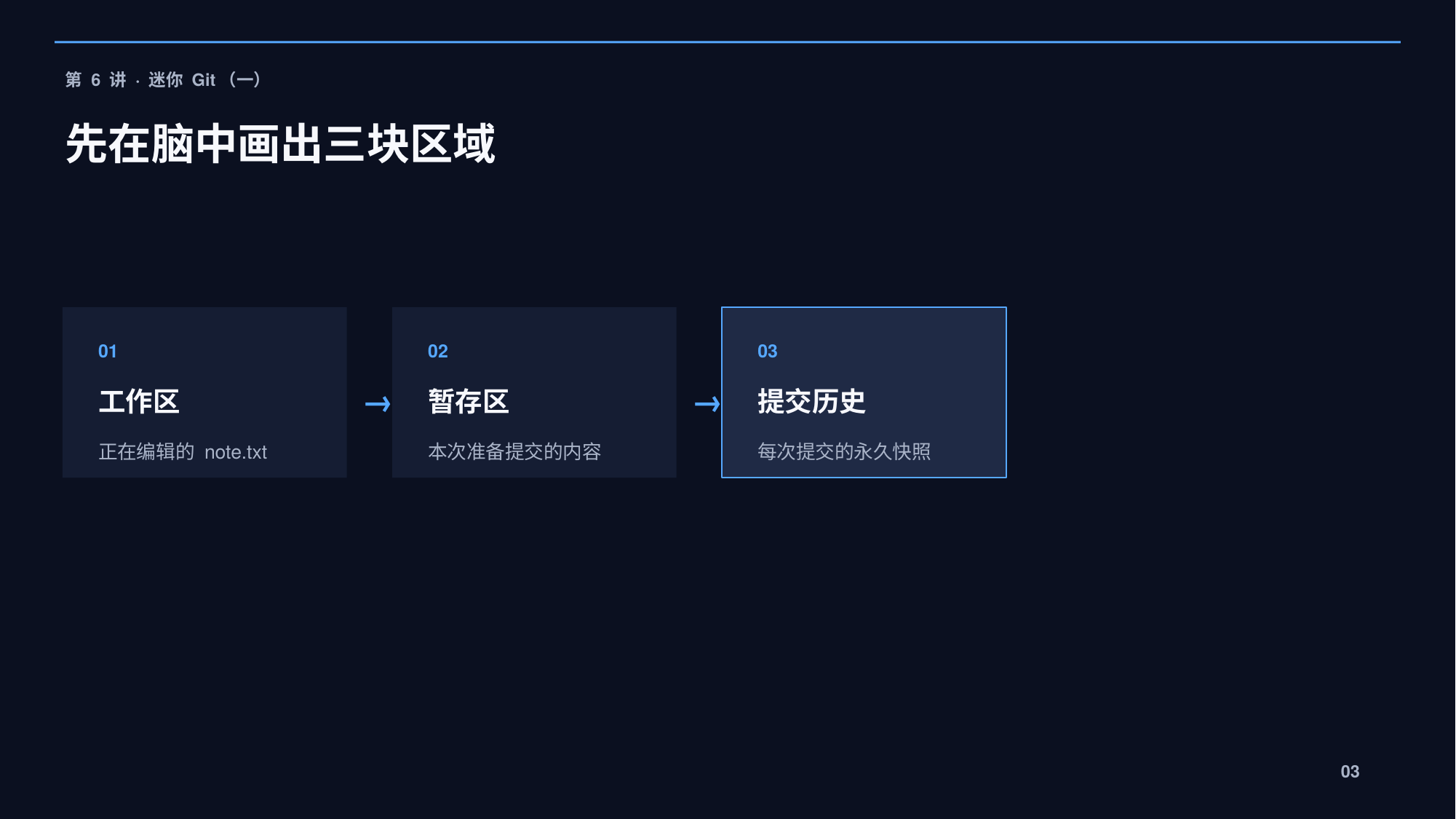

第 6 讲 · 迷你 Git（一）
先在脑中画出三块区域

01
02
03
→
→
工作区
暂存区
提交历史
正在编辑的 note.txt
本次准备提交的内容
每次提交的永久快照
03